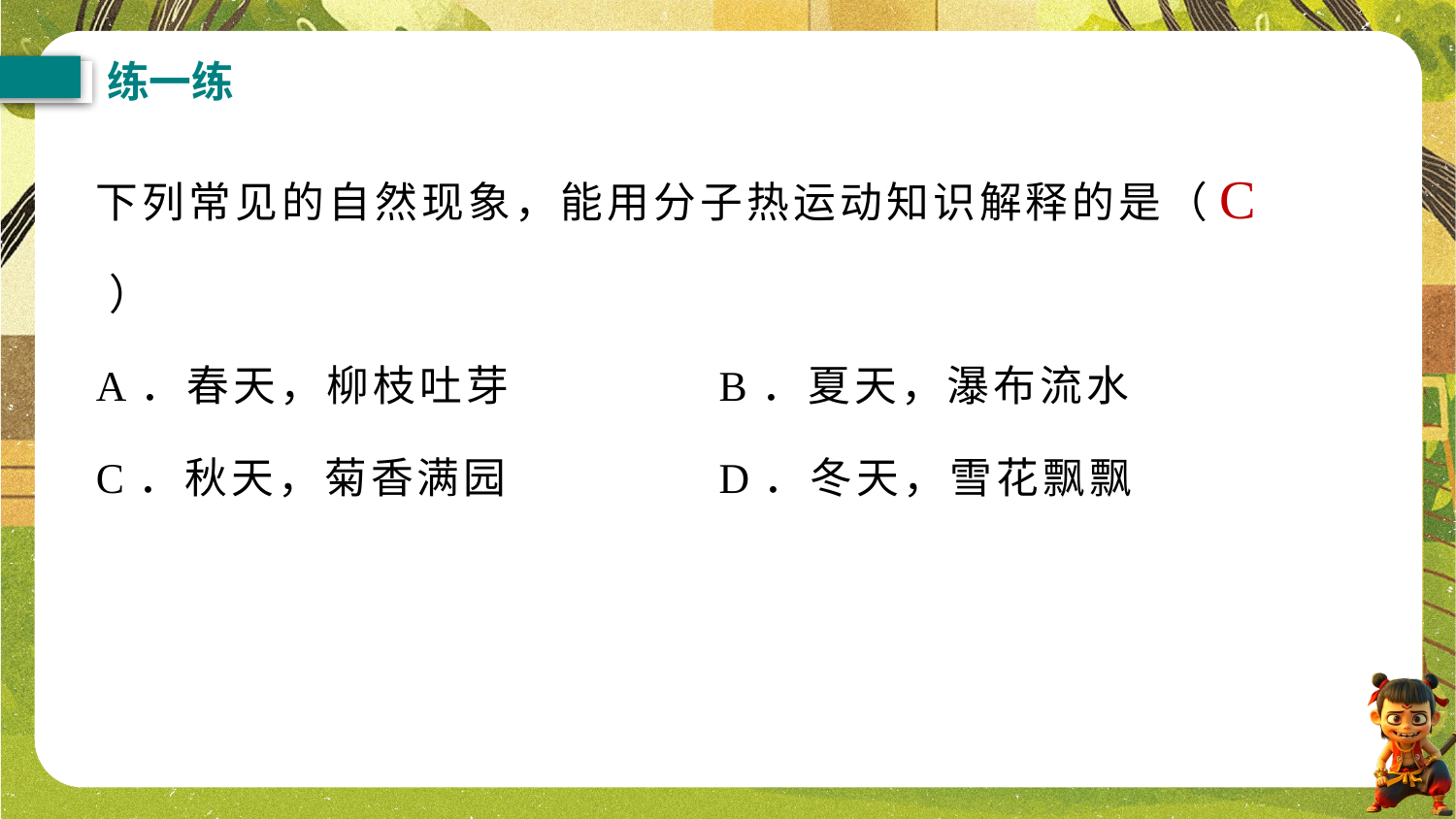

练一练

下列常见的自然现象，能用分子热运动知识解释的是（　　 ）
A．春天，柳枝吐芽	             B．夏天，瀑布流水
C．秋天，菊香满园	             D．冬天，雪花飘飘
C